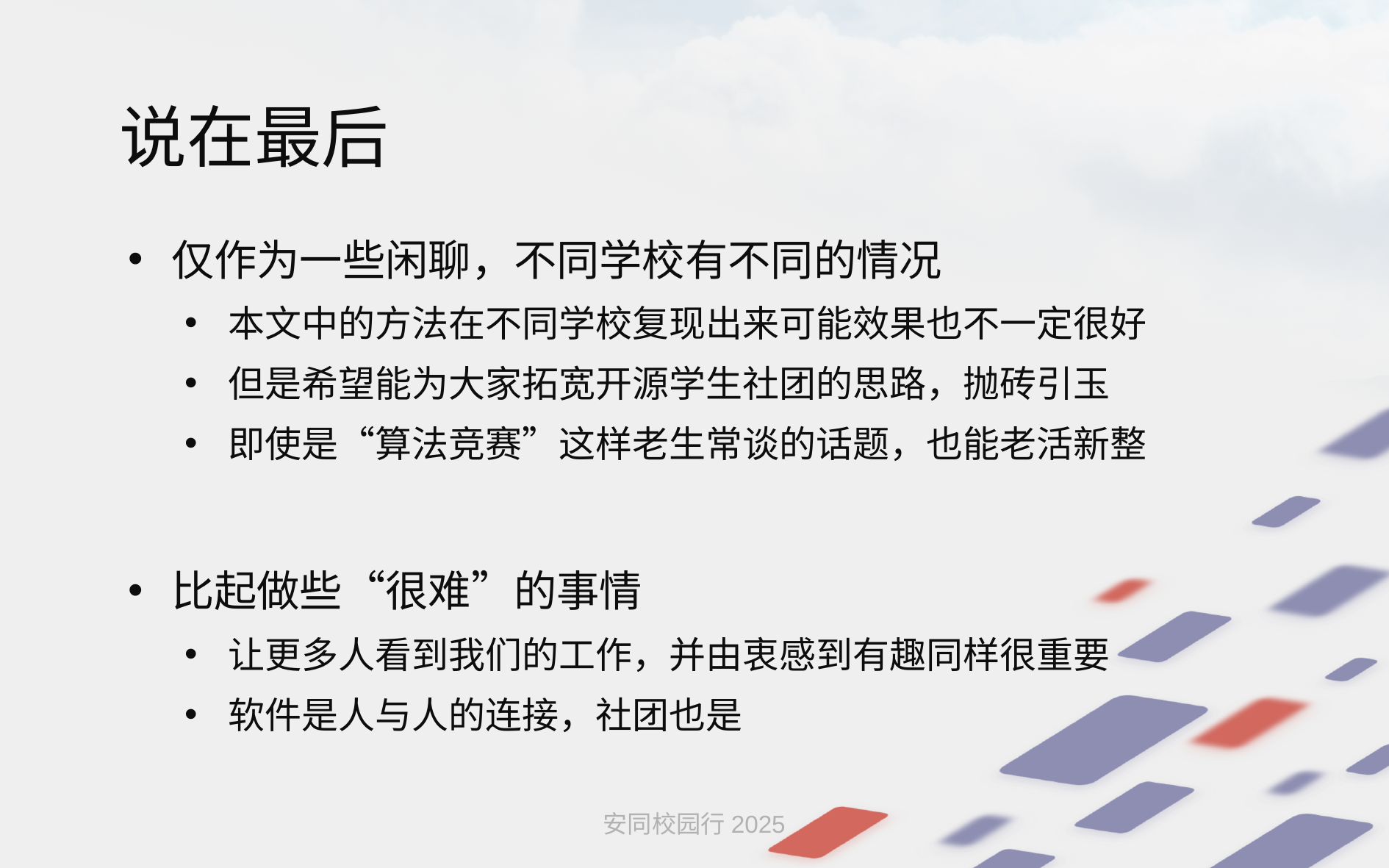

# 说在最后
仅作为一些闲聊，不同学校有不同的情况
本文中的方法在不同学校复现出来可能效果也不一定很好
但是希望能为大家拓宽开源学生社团的思路，抛砖引玉
即使是“算法竞赛”这样老生常谈的话题，也能老活新整

比起做些“很难”的事情
让更多人看到我们的工作，并由衷感到有趣同样很重要
软件是人与人的连接，社团也是

安同校园行2025